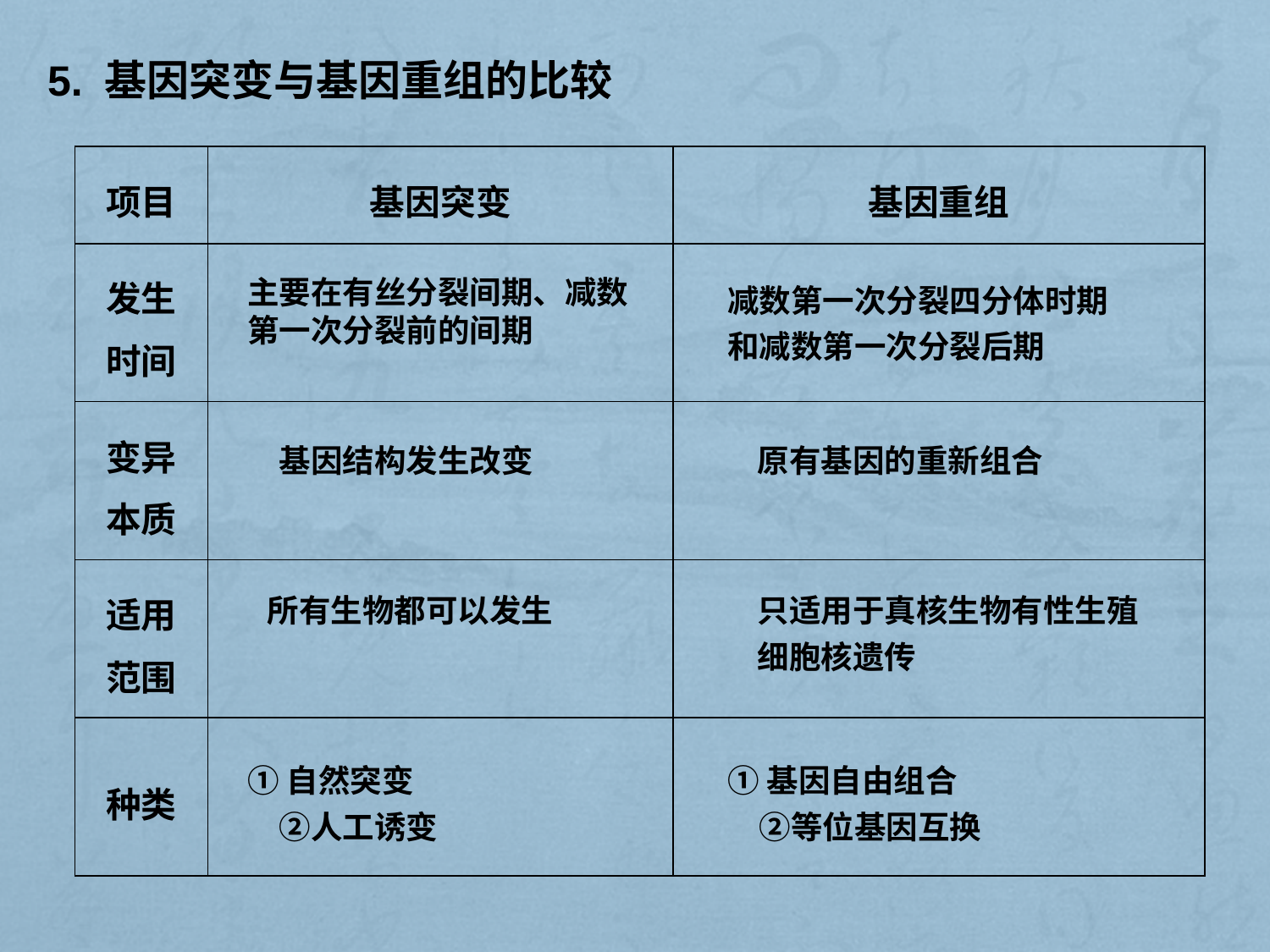

5. 基因突变与基因重组的比较
| 项目 | 基因突变 | 基因重组 |
| --- | --- | --- |
| 发生 时间 |  |  |
| 变异 本质 |  |  |
| 适用 范围 |  |  |
| 种类 |  |  |
主要在有丝分裂间期、减数第一次分裂前的间期
减数第一次分裂四分体时期和减数第一次分裂后期
　基因结构发生改变
原有基因的重新组合
所有生物都可以发生
只适用于真核生物有性生殖细胞核遗传
①自然突变
　②人工诱变
①基因自由组合
　②等位基因互换